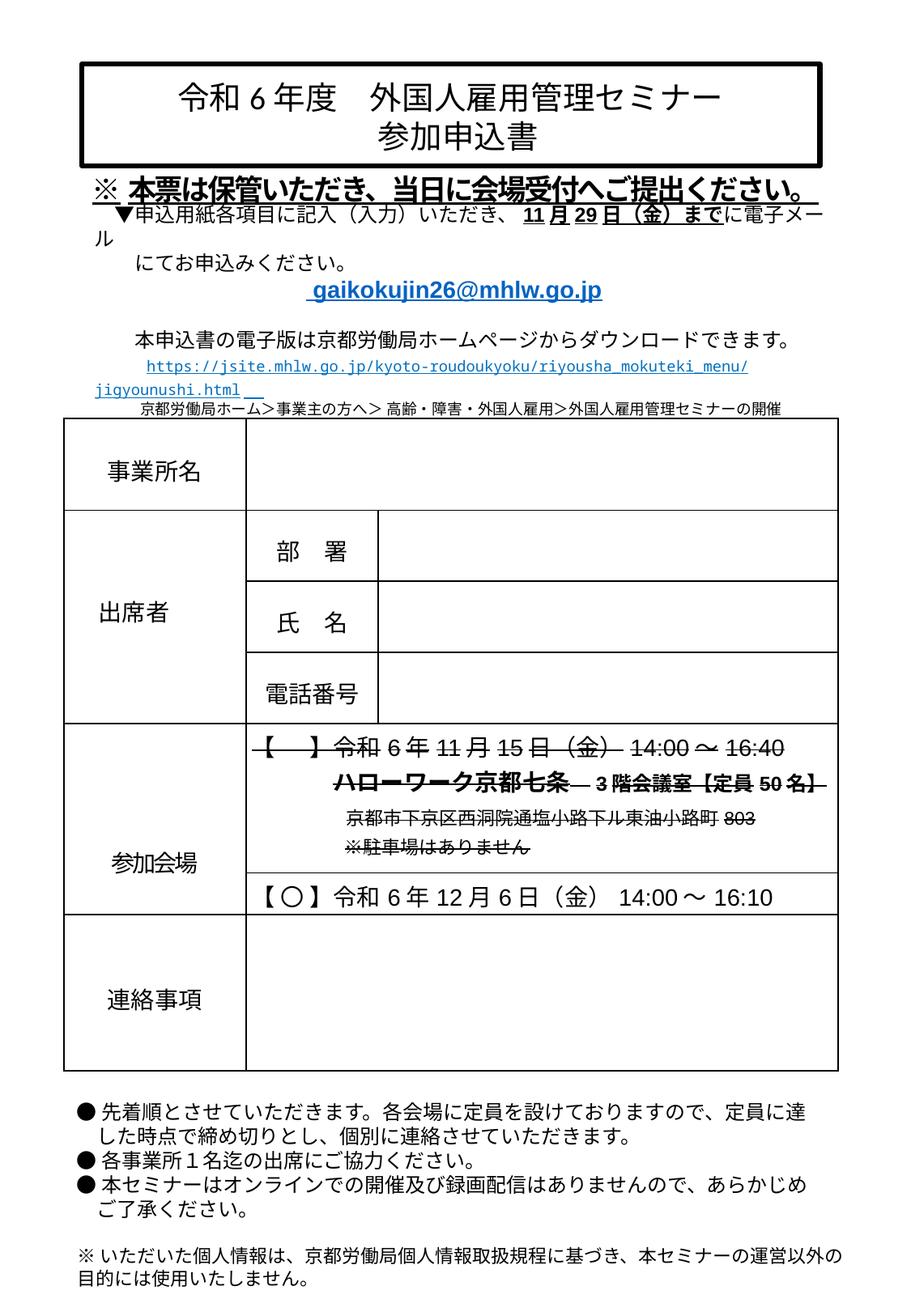

令和6年度　外国人雇用管理セミナー
 参加申込書
※本票は保管いただき、当日に会場受付へご提出ください。
　▼申込用紙各項目に記入（入力）いただき、11月29日（金）までに電子メール
　　にてお申込みください。
　　　　　　　　　　 gaikokujin26@mhlw.go.jp

　　本申込書の電子版は京都労働局ホームページからダウンロードできます。
    　 https://jsite.mhlw.go.jp/kyoto-roudoukyoku/riyousha_mokuteki_menu/jigyounushi.html
　　　京都労働局ホーム＞事業主の方へ＞ 高齢・障害・外国人雇用＞外国人雇用管理セミナーの開催
| 事業所名 |  |  |
| --- | --- | --- |
| 出 席 者 | 部　署 |  |
|  | 氏　名 |  |
|  | 電話番号 |  |
| 参加会場 | 【 　 】令和6年11月15日（金）14:00～16:40 　　　 ハローワーク京都七条　3階会議室【定員50名】 　　　　京都市下京区西洞院通塩小路下ル東油小路町803 　　　　　※駐車場はありません |  |
|  | 【 〇 】令和6年12月6日（金）14:00～16:10 　　　 ハローワーク福知山　2階会議室【定員30名】 　　　　福知山市東羽合町37 |  |
| 連絡事項 |  |  |
| --- | --- | --- |
●先着順とさせていただきます。各会場に定員を設けておりますので、定員に達
　した時点で締め切りとし、個別に連絡させていただきます。
●各事業所１名迄の出席にご協力ください。
●本セミナーはオンラインでの開催及び録画配信はありませんので、あらかじめ
　ご了承ください。

※いただいた個人情報は、京都労働局個人情報取扱規程に基づき、本セミナーの運営以外の目的には使用いたしません。